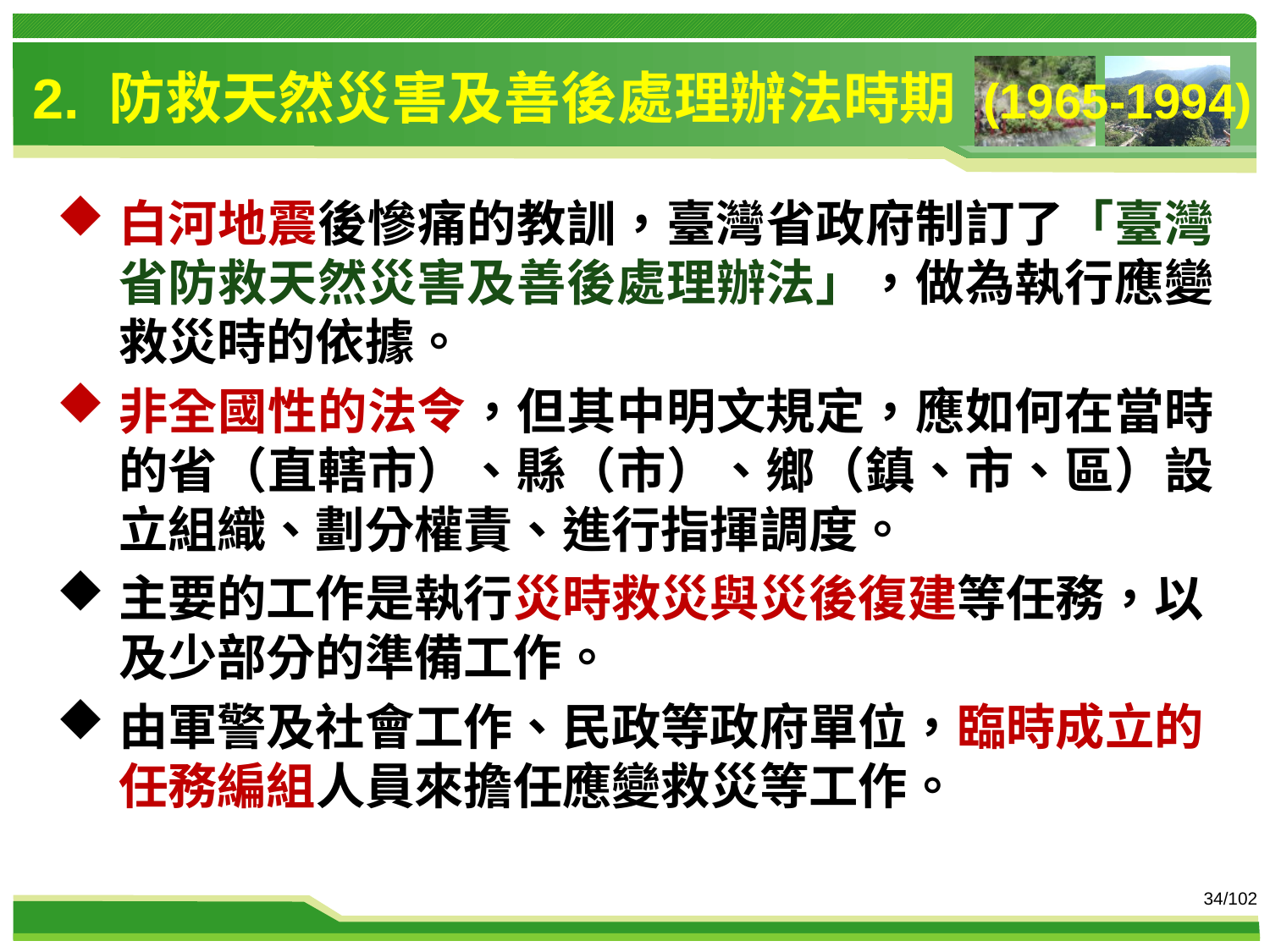

2. 防救天然災害及善後處理辦法時期 (1965-1994)
白河地震後慘痛的教訓，臺灣省政府制訂了「臺灣省防救天然災害及善後處理辦法」，做為執行應變救災時的依據。
非全國性的法令，但其中明文規定，應如何在當時的省（直轄市）、縣（市）、鄉（鎮、市、區）設立組織、劃分權責、進行指揮調度。
主要的工作是執行災時救災與災後復建等任務，以及少部分的準備工作。
由軍警及社會工作、民政等政府單位，臨時成立的任務編組人員來擔任應變救災等工作。
34/102